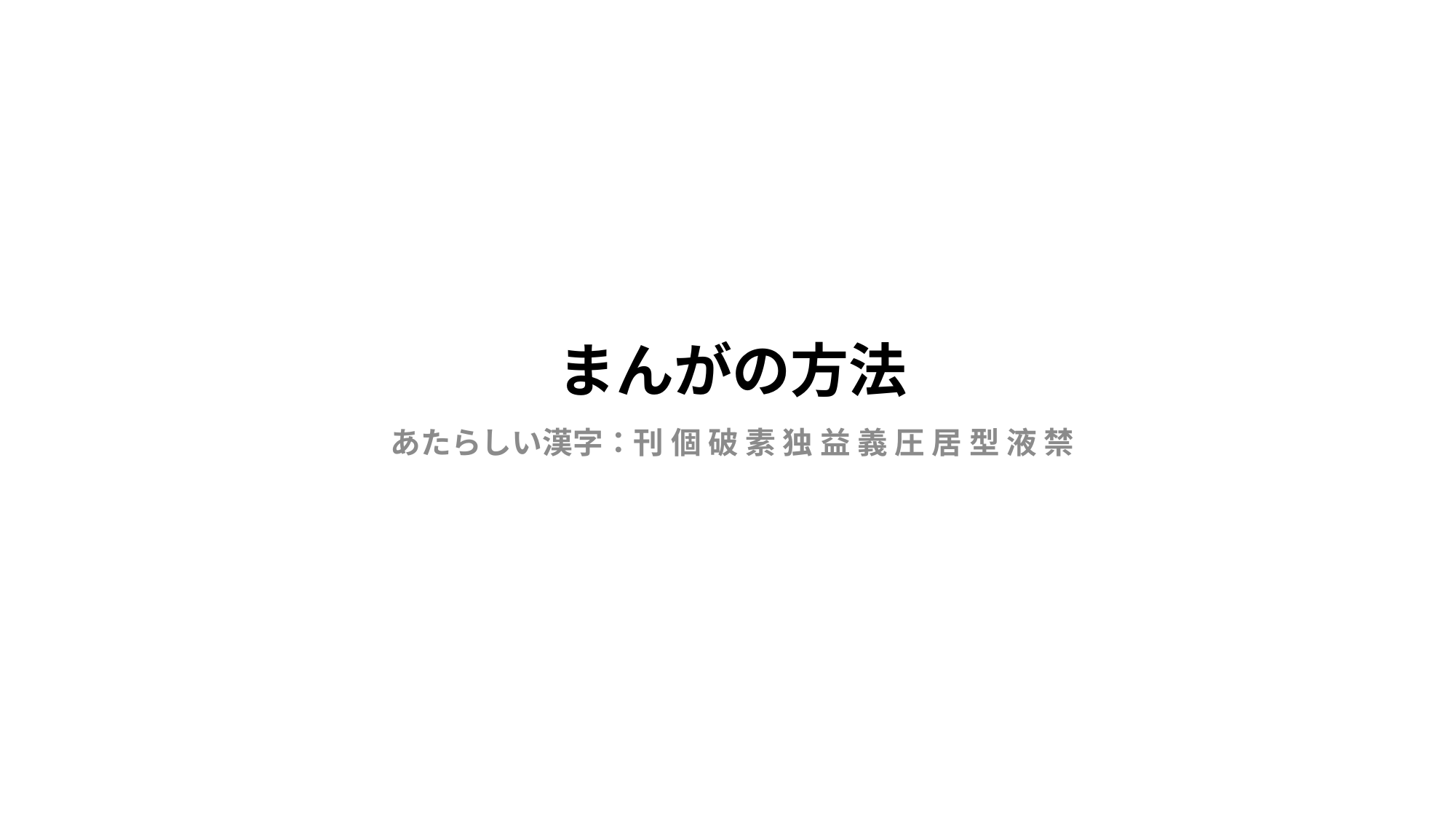

# まんがの方法
あたらしい漢字：刊 個 破 素 独 益 義 圧 居 型 液 禁